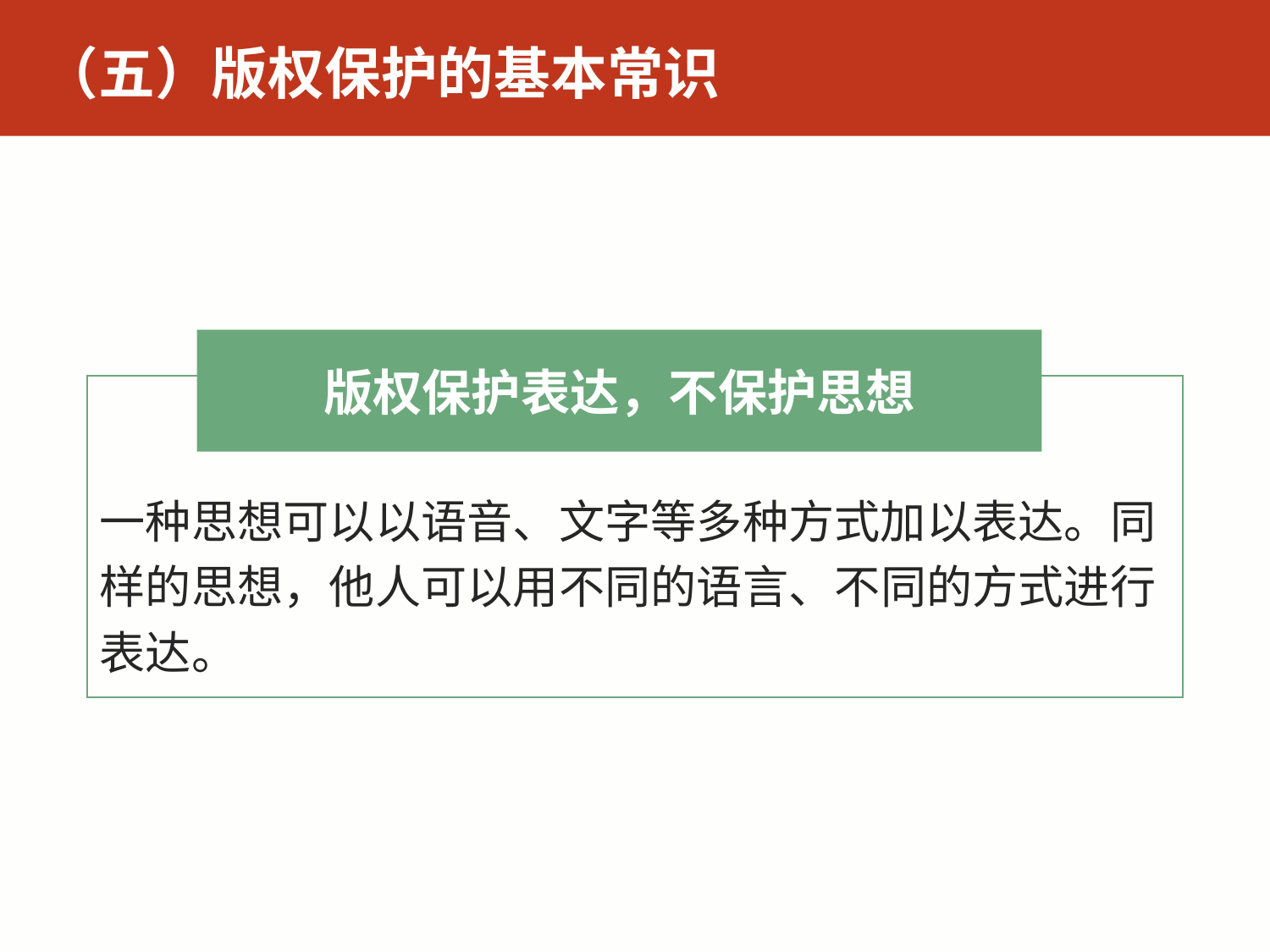

（五）版权保护的基本常识

版权保护表达，不保护思想

一种思想可以以语音、文字等多种方式加以表达。同样的思想，他人可以用不同的语言、不同的方式进行表达。